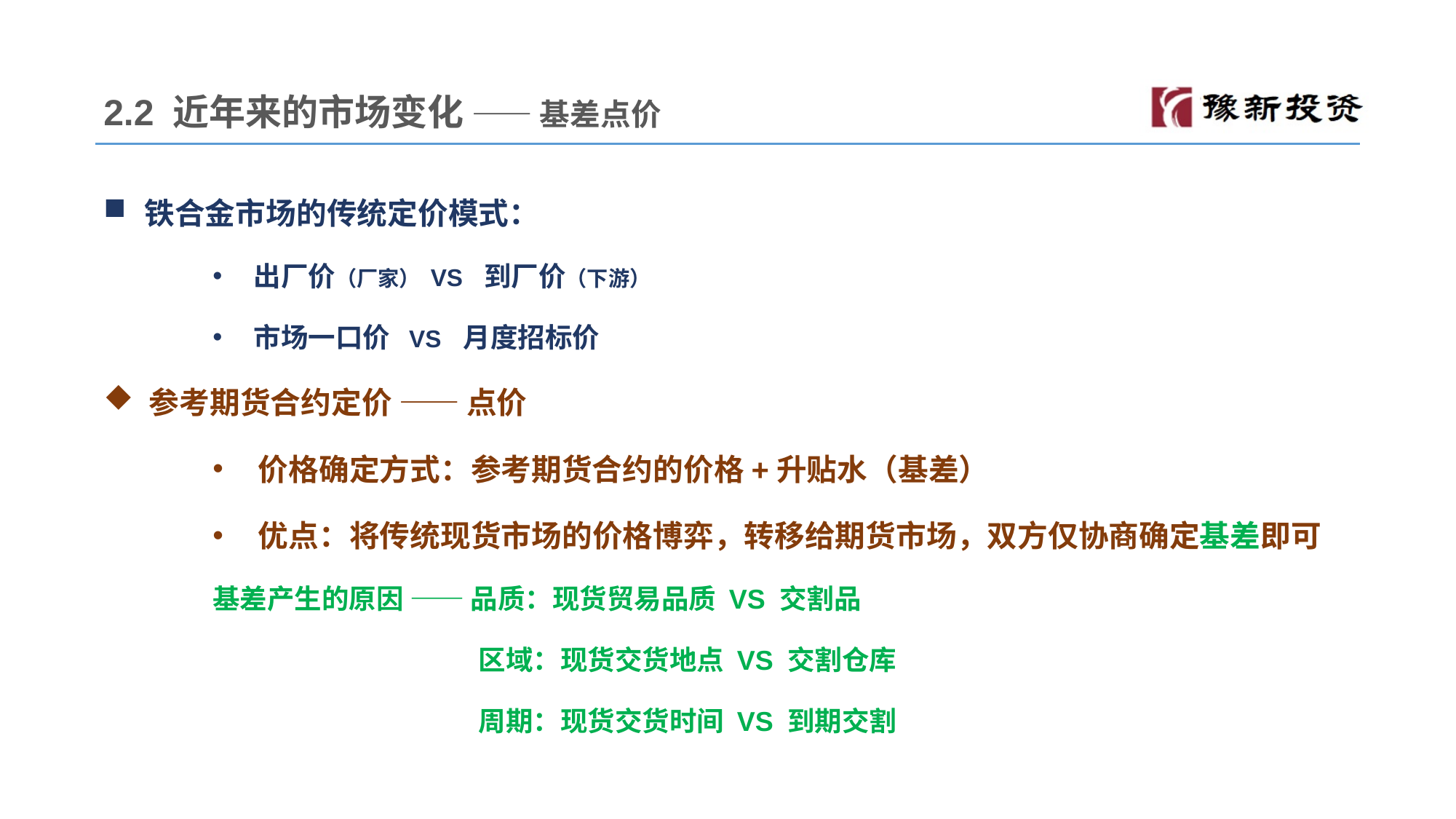

2.2 近年来的市场变化 —— 基差点价
铁合金市场的传统定价模式：
出厂价（厂家） VS  到厂价（下游）
市场一口价  VS  月度招标价
参考期货合约定价 —— 点价
价格确定方式：参考期货合约的价格+升贴水（基差）
优点：将传统现货市场的价格博弈，转移给期货市场，双方仅协商确定基差即可
基差产生的原因 —— 品质：现货贸易品质 VS 交割品
区域：现货交货地点 VS 交割仓库
周期：现货交货时间 VS 到期交割